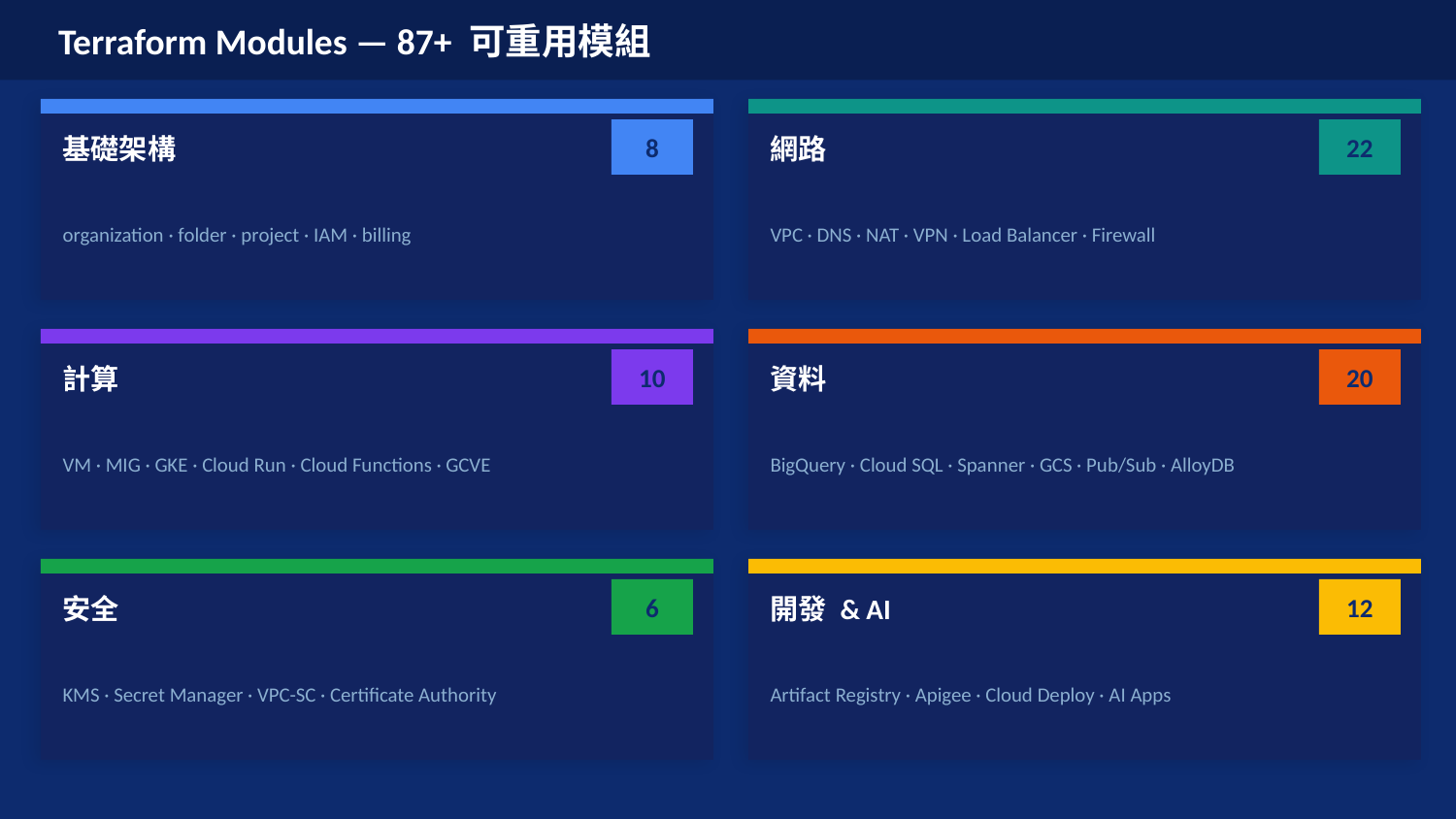

Terraform Modules — 87+ 可重用模組

8

22
基礎架構
網路
organization · folder · project · IAM · billing
VPC · DNS · NAT · VPN · Load Balancer · Firewall

10

20
計算
資料
VM · MIG · GKE · Cloud Run · Cloud Functions · GCVE
BigQuery · Cloud SQL · Spanner · GCS · Pub/Sub · AlloyDB

6

12
安全
開發 & AI
KMS · Secret Manager · VPC-SC · Certificate Authority
Artifact Registry · Apigee · Cloud Deploy · AI Apps